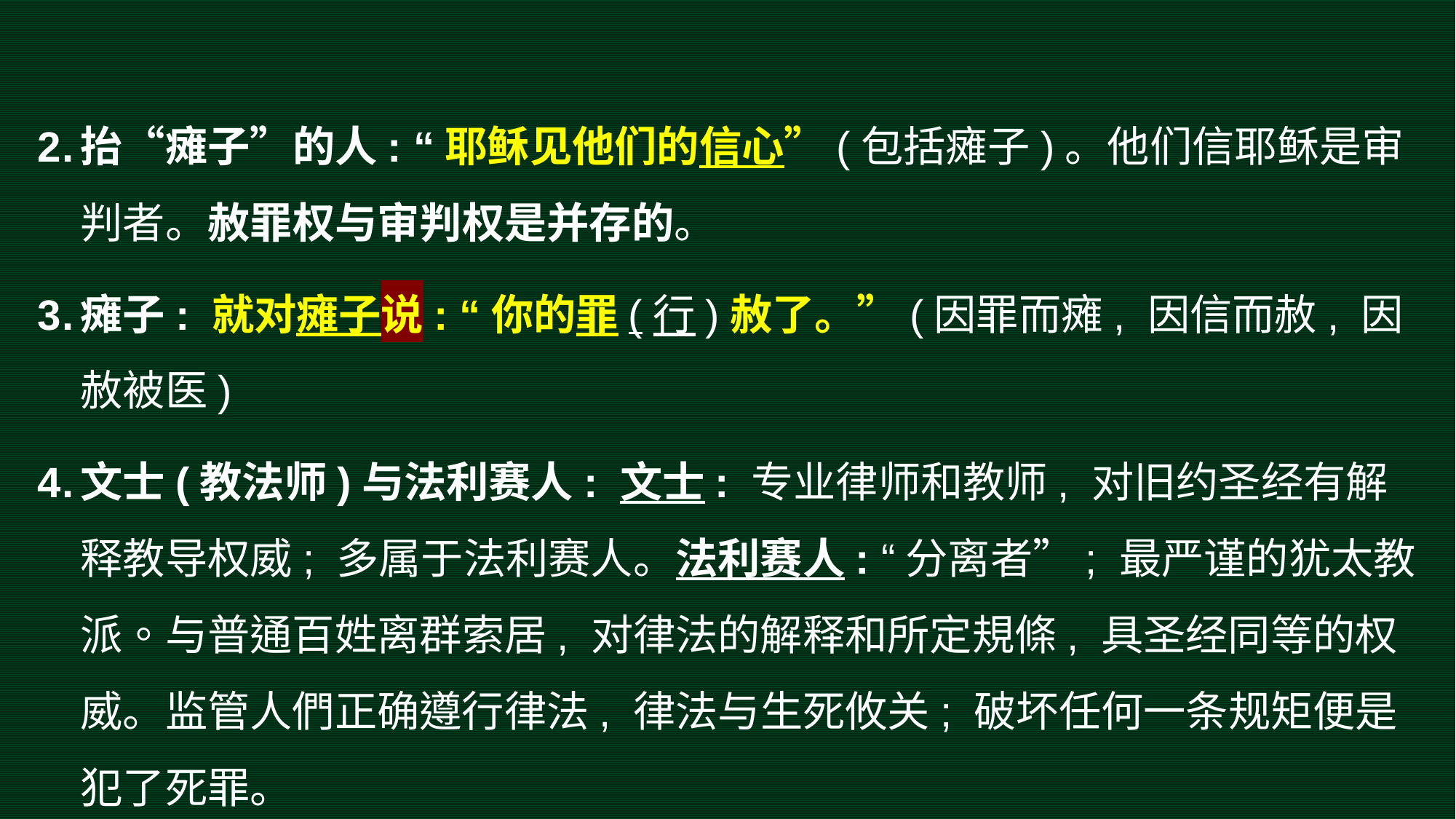

抬“瘫子”的人: “耶稣见他们的信心”(包括瘫子)。他们信耶稣是审判者。赦罪权与审判权是并存的。
瘫子: 就对瘫子说: “你的罪(行)赦了。”(因罪而瘫, 因信而赦, 因赦被医)
文士(教法师)与法利赛人: 文士: 专业律师和教师, 对旧约圣经有解释教导权威; 多属于法利赛人。法利赛人: “分离者”; 最严谨的犹太教派。与普通百姓离群索居, 对律法的解释和所定規條, 具圣经同等的权威。监管人們正确遵行律法, 律法与生死攸关; 破坏任何一条规矩便是犯了死罪。